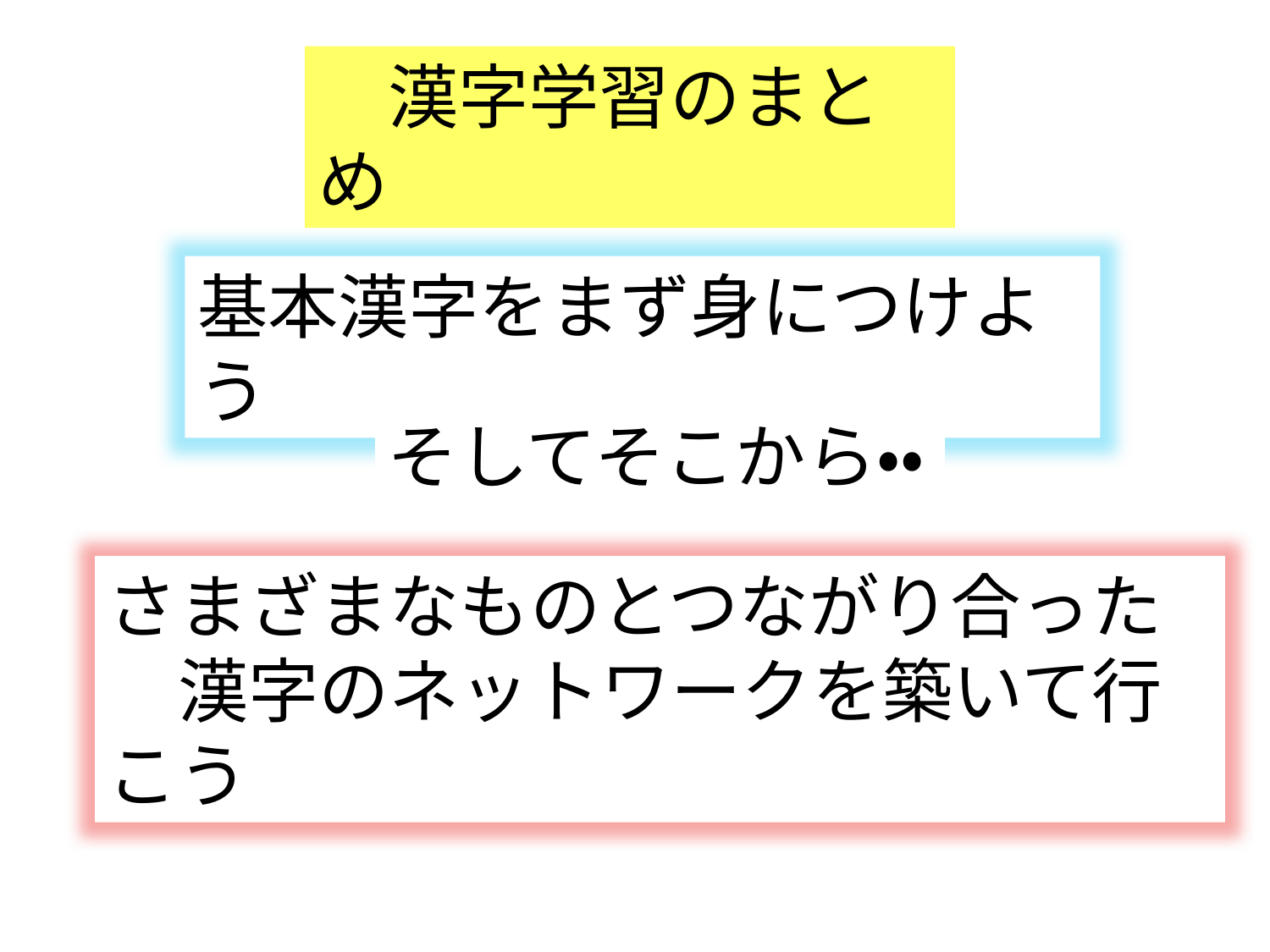

漢字学習のまとめ
基本漢字をまず身につけよう
そしてそこから・・
さまざまなものとつながり合った
　漢字のネットワークを築いて行こう